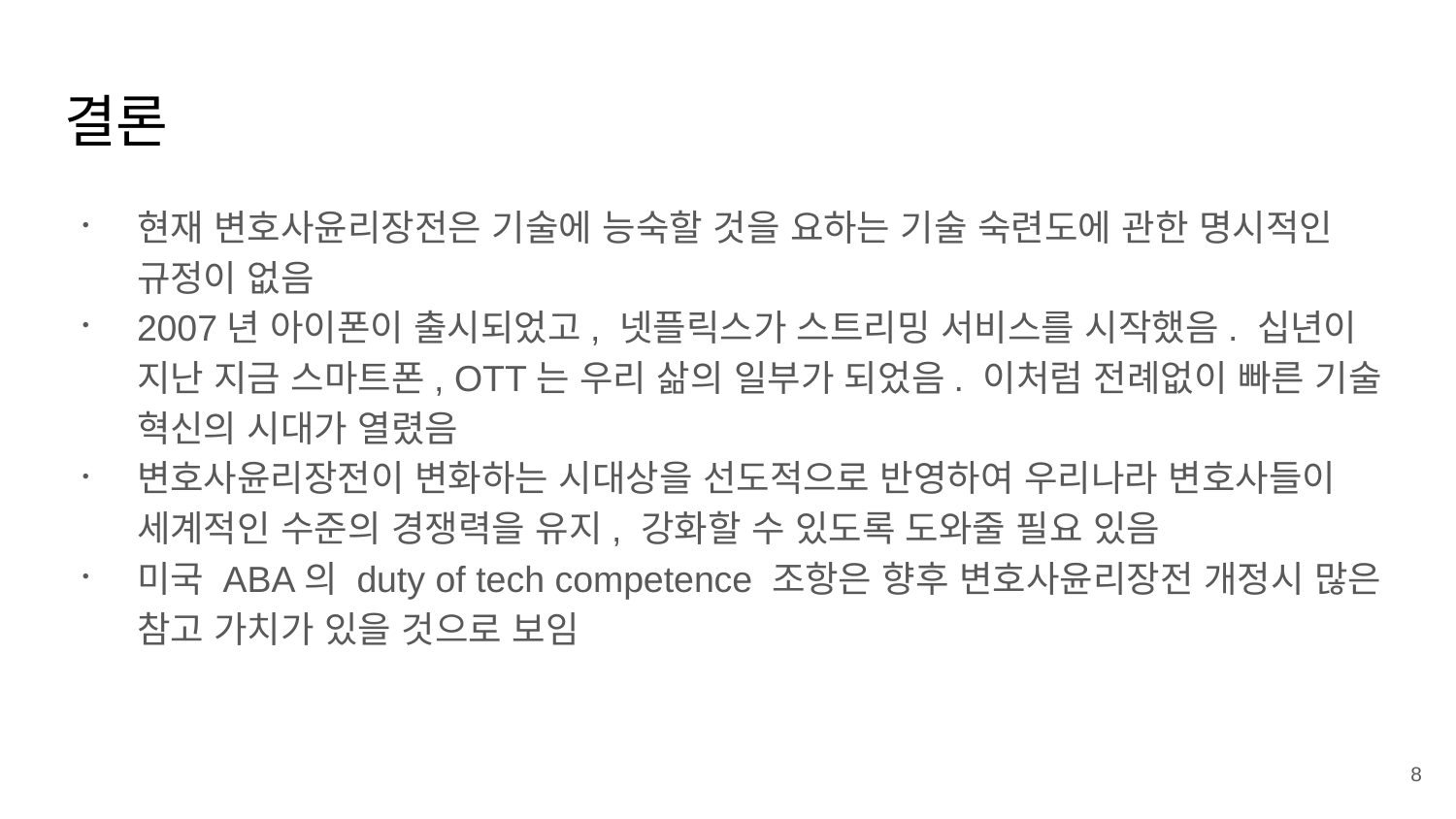

# 결론
현재 변호사윤리장전은 기술에 능숙할 것을 요하는 기술 숙련도에 관한 명시적인 규정이 없음
2007년 아이폰이 출시되었고, 넷플릭스가 스트리밍 서비스를 시작했음. 십년이 지난 지금 스마트폰, OTT는 우리 삶의 일부가 되었음. 이처럼 전례없이 빠른 기술 혁신의 시대가 열렸음
변호사윤리장전이 변화하는 시대상을 선도적으로 반영하여 우리나라 변호사들이 세계적인 수준의 경쟁력을 유지, 강화할 수 있도록 도와줄 필요 있음
미국 ABA의 duty of tech competence 조항은 향후 변호사윤리장전 개정시 많은 참고 가치가 있을 것으로 보임
8